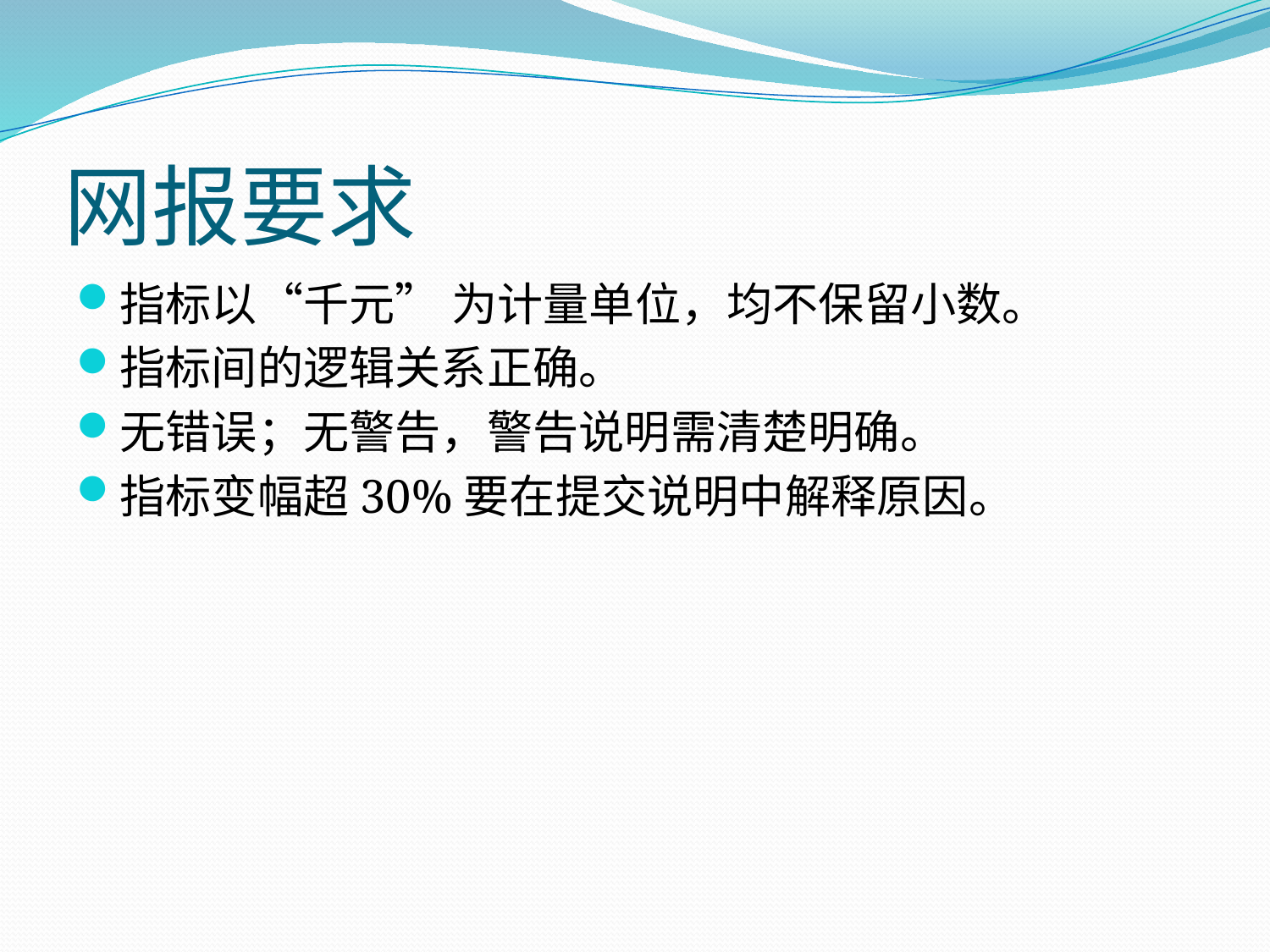

# 网报要求
指标以“千元” 为计量单位，均不保留小数。
指标间的逻辑关系正确。
无错误；无警告，警告说明需清楚明确。
指标变幅超30%要在提交说明中解释原因。